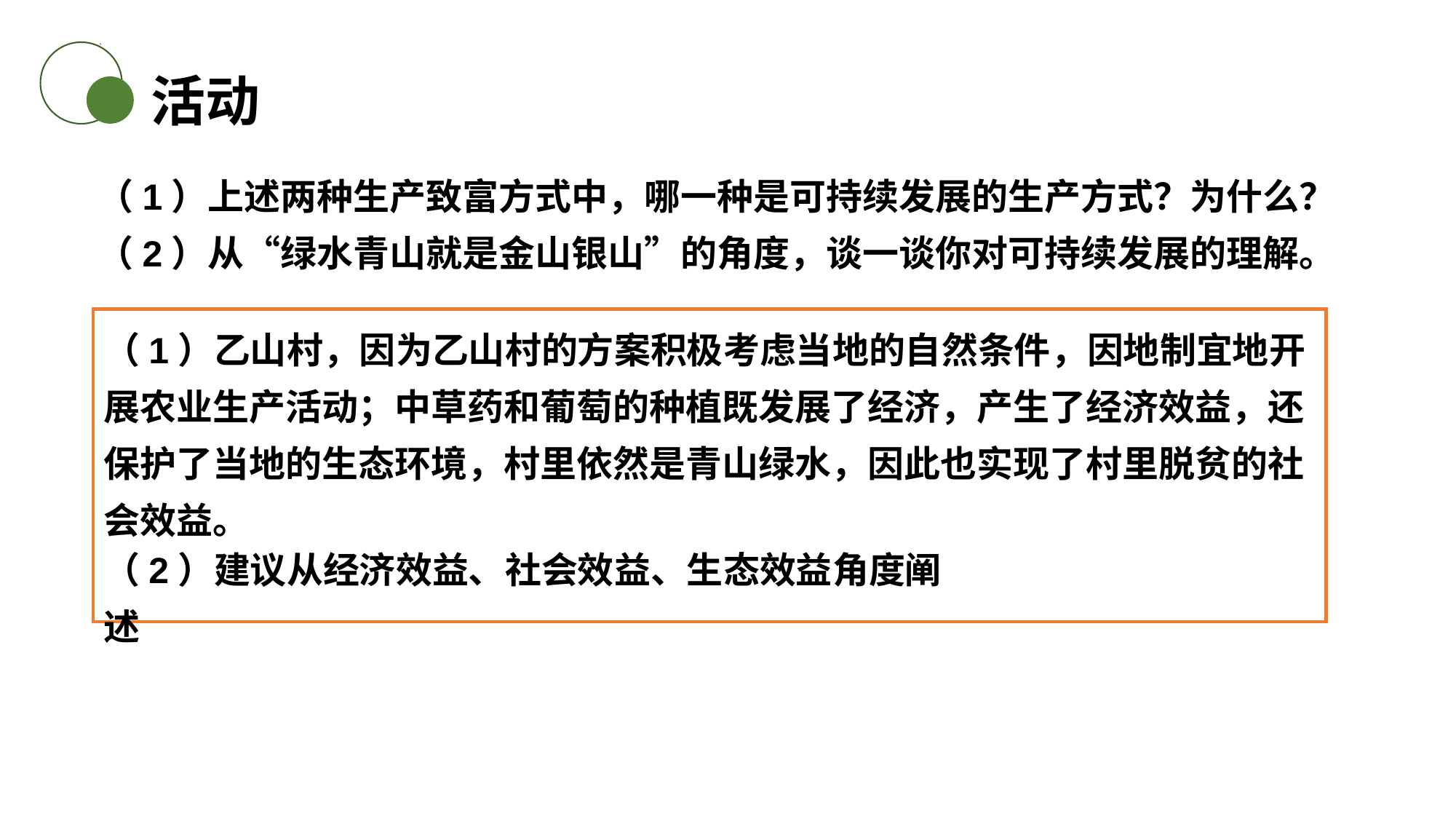

活动

（1）上述两种生产致富方式中，哪一种是可持续发展的生产方式？为什么？
（2）从“绿水青山就是金山银山”的角度，谈一谈你对可持续发展的理解。

（1）乙山村，因为乙山村的方案积极考虑当地的自然条件，因地制宜地开展农业生产活动；中草药和葡萄的种植既发展了经济，产生了经济效益，还保护了当地的生态环境，村里依然是青山绿水，因此也实现了村里脱贫的社会效益。

（2）建议从经济效益、社会效益、生态效益角度阐述